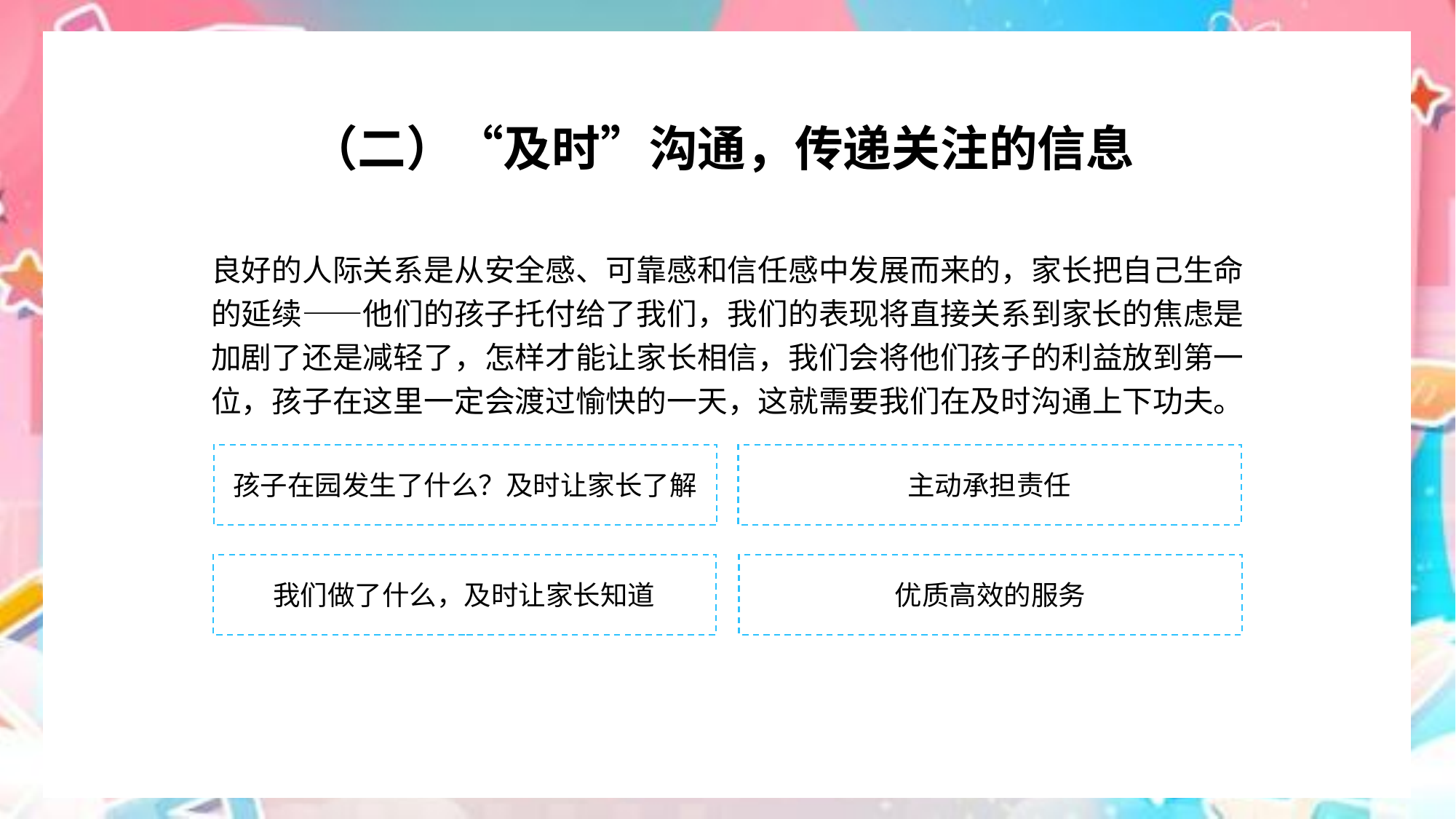

（二）“及时”沟通，传递关注的信息
良好的人际关系是从安全感、可靠感和信任感中发展而来的，家长把自己生命的延续——他们的孩子托付给了我们，我们的表现将直接关系到家长的焦虑是加剧了还是减轻了，怎样才能让家长相信，我们会将他们孩子的利益放到第一位，孩子在这里一定会渡过愉快的一天，这就需要我们在及时沟通上下功夫。

孩子在园发生了什么？及时让家长了解

主动承担责任

我们做了什么，及时让家长知道

优质高效的服务